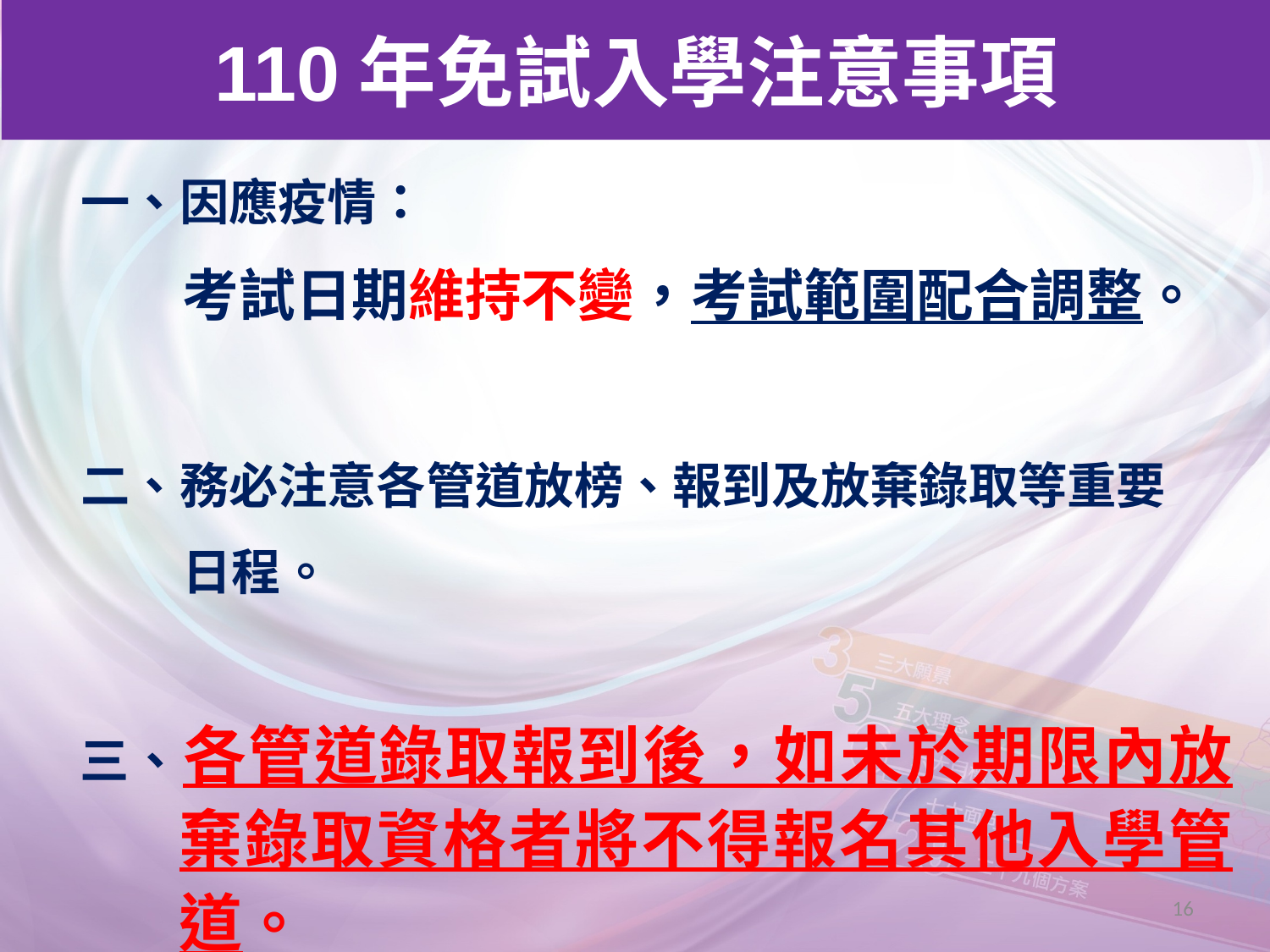

110年免試入學注意事項

一、因應疫情：
        考試日期維持不變，考試範圍配合調整。

二、務必注意各管道放榜、報到及放棄錄取等重要
        日程。

三、各管道錄取報到後，如未於期限內放棄錄取資格者將不得報名其他入學管道。
16